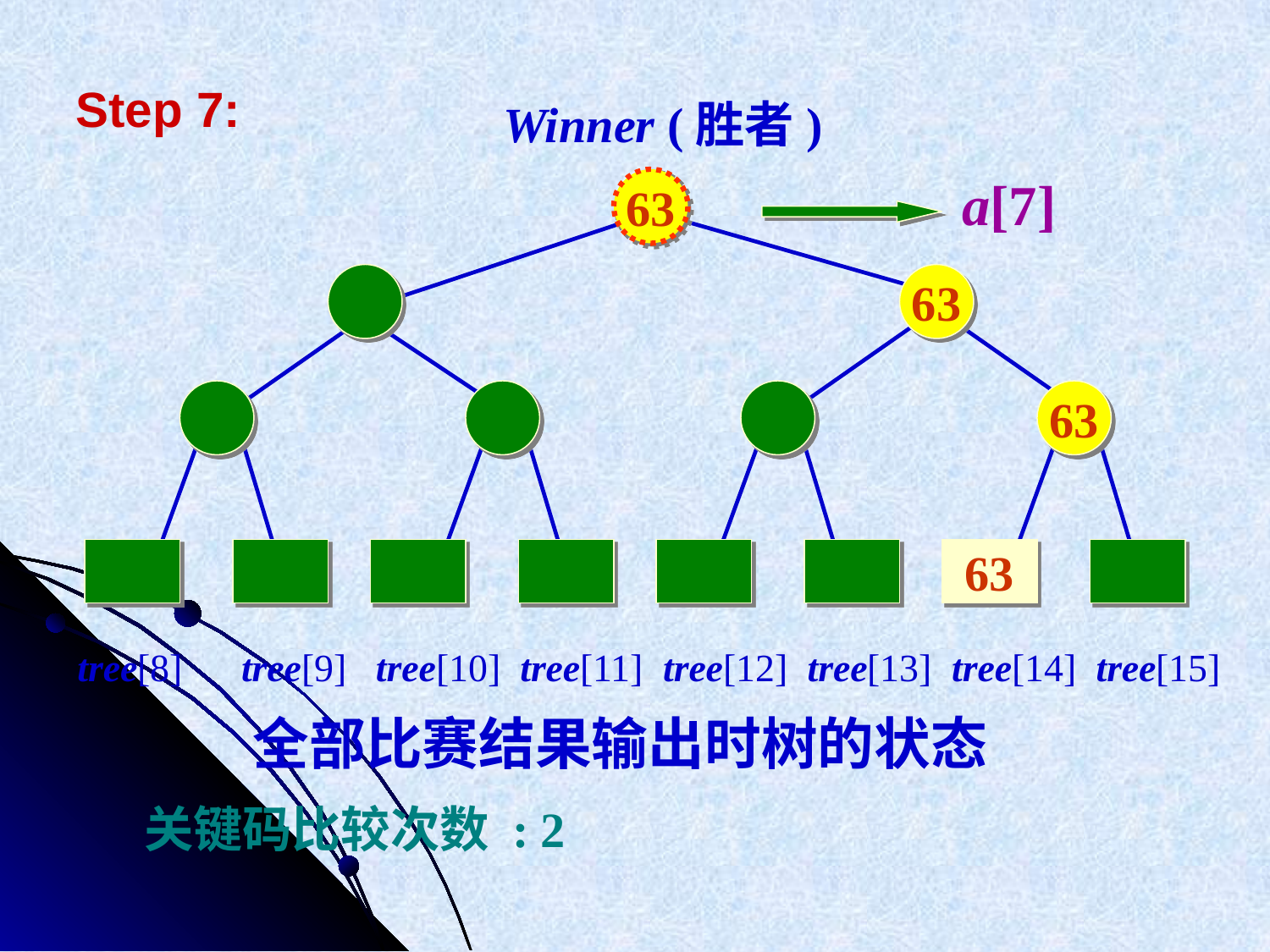

Step 7:
Winner (胜者)
a[7]
63

63

63

63

tree[8]      tree[9]   tree[10]  tree[11]  tree[12]  tree[13]  tree[14]  tree[15]
全部比赛结果输出时树的状态
关键码比较次数 : 2